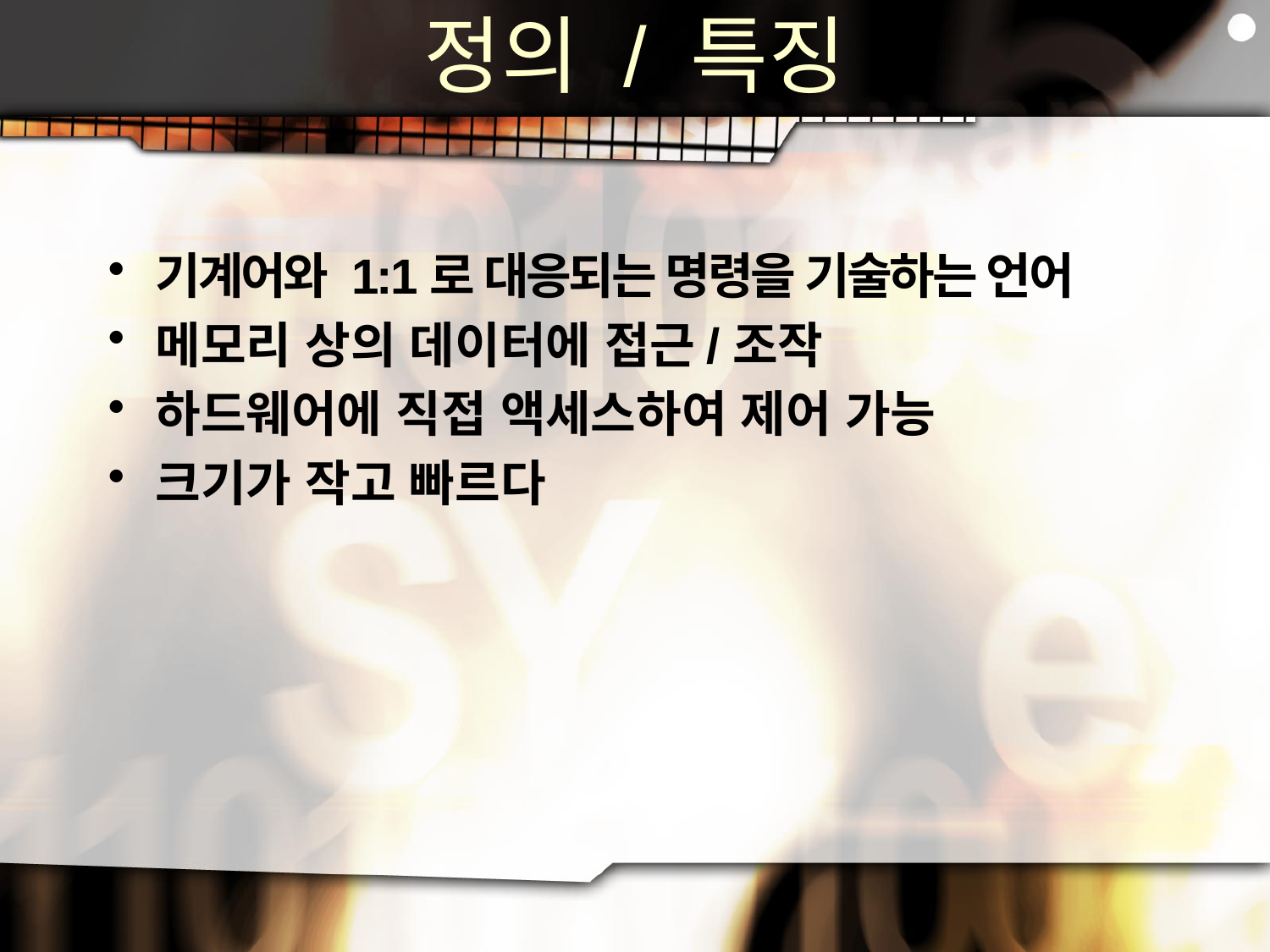

# 정의 / 특징

기계어와 1:1로 대응되는 명령을 기술하는 언어
메모리 상의 데이터에 접근/조작
하드웨어에 직접 액세스하여 제어 가능
크기가 작고 빠르다